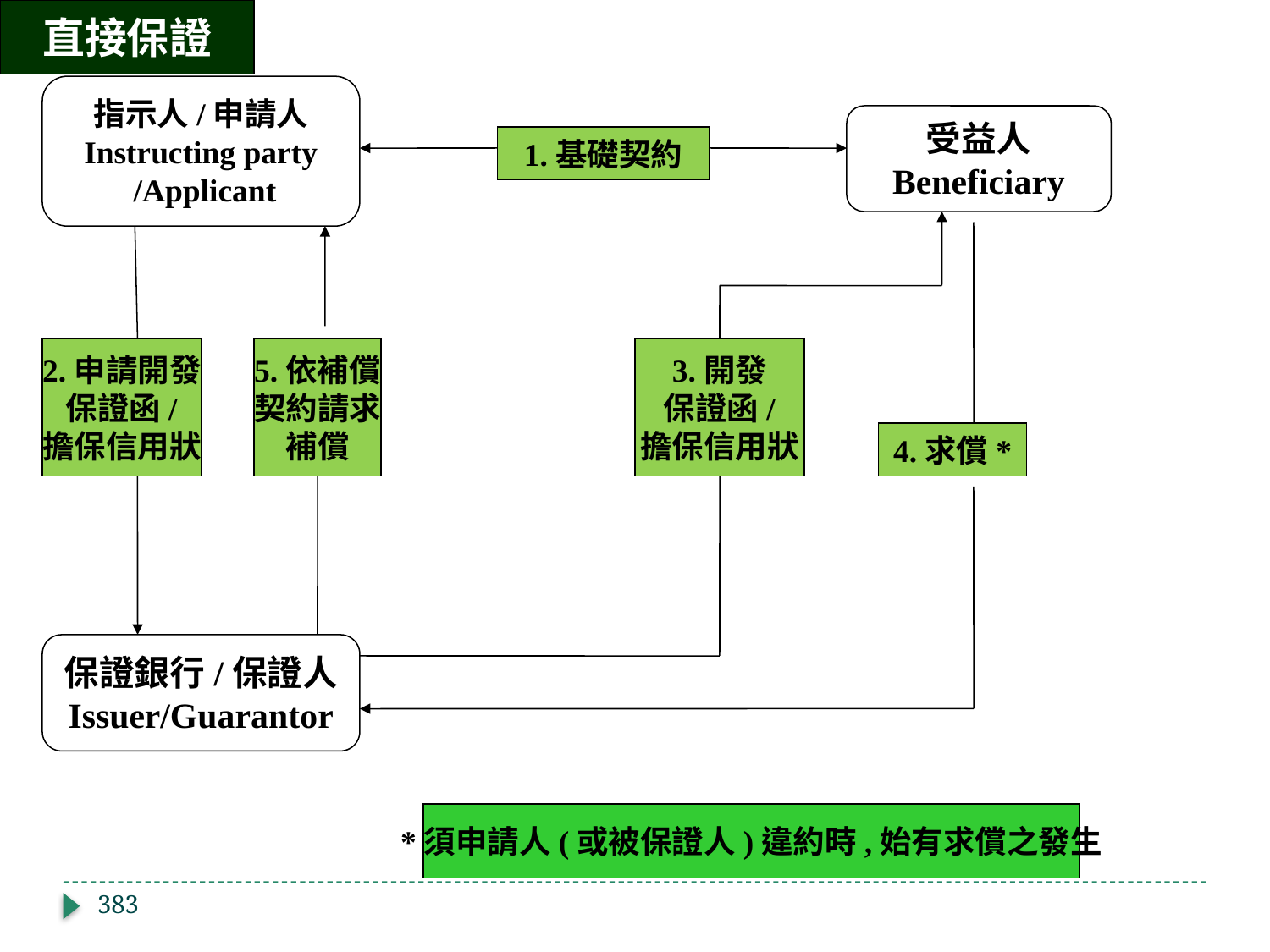

直接保證
指示人/申請人
Instructing party
 /Applicant
受益人
Beneficiary
1.基礎契約

2.申請開發
保證函/
擔保信用狀
5.依補償
契約請求
補償
3.開發
保證函/
擔保信用狀
4.求償*

保證銀行/保證人
Issuer/Guarantor

*須申請人(或被保證人)違約時,始有求償之發生
383